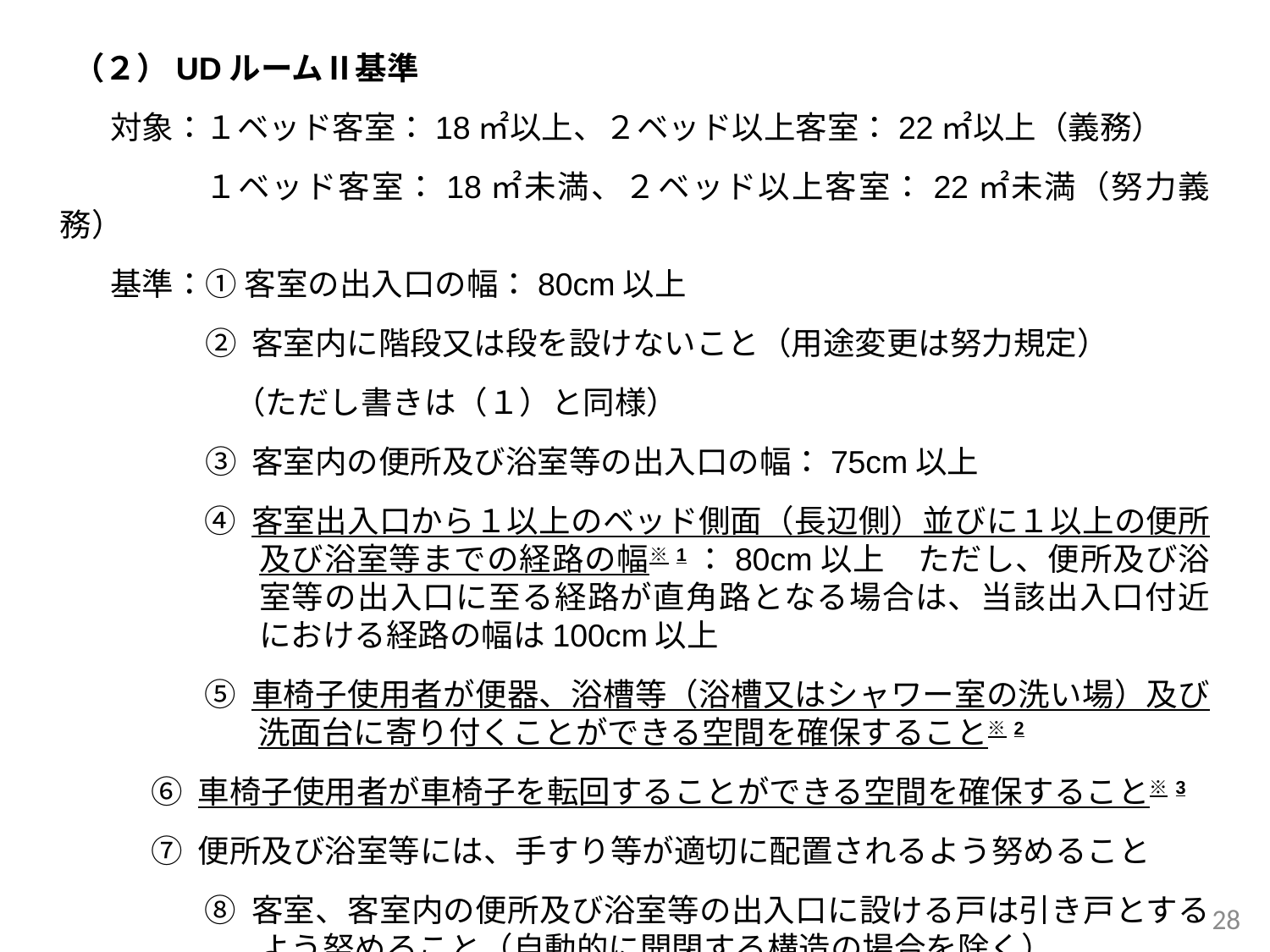

（２）UDルームⅡ基準
対象：１ベッド客室：18㎡以上、２ベッド以上客室：22㎡以上（義務）
１ベッド客室：18㎡未満、２ベッド以上客室：22㎡未満（努力義務）
基準：① 客室の出入口の幅：80cm以上
② 客室内に階段又は段を設けないこと（用途変更は努力規定）
（ただし書きは（１）と同様）
③ 客室内の便所及び浴室等の出入口の幅：75cm以上
④ 客室出入口から１以上のベッド側面（長辺側）並びに１以上の便所及び浴室等までの経路の幅※1：80cm以上　ただし、便所及び浴室等の出入口に至る経路が直角路となる場合は、当該出入口付近における経路の幅は100cm以上
⑤ 車椅子使用者が便器、浴槽等（浴槽又はシャワー室の洗い場）及び洗面台に寄り付くことができる空間を確保すること※2
⑥ 車椅子使用者が車椅子を転回することができる空間を確保すること※3
⑦ 便所及び浴室等には、手すり等が適切に配置されるよう努めること
⑧ 客室、客室内の便所及び浴室等の出入口に設ける戸は引き戸とするよう努めること（自動的に開閉する構造の場合を除く）
28